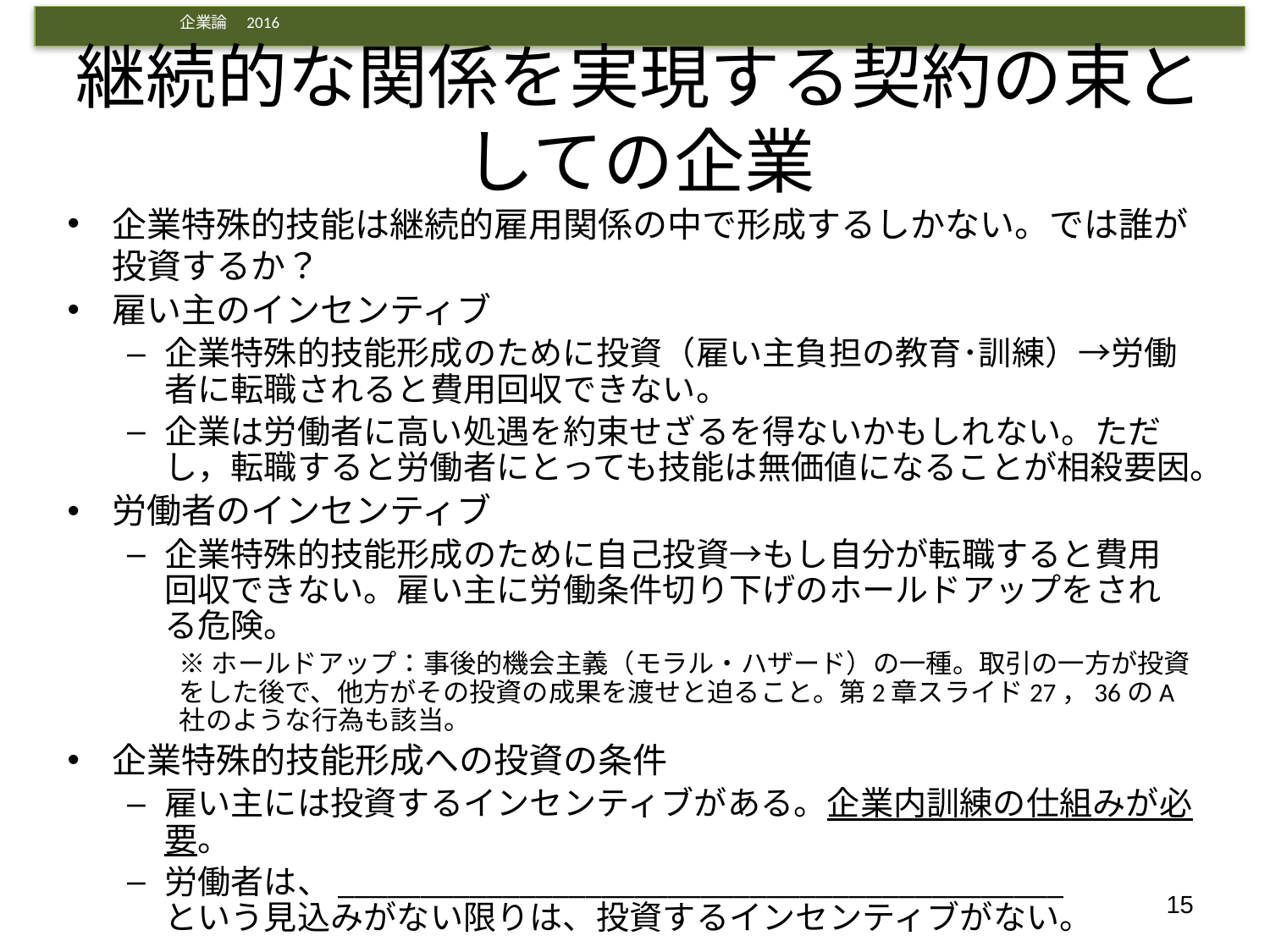

# 継続的な関係を実現する契約の束としての企業
企業特殊的技能は継続的雇用関係の中で形成するしかない。では誰が投資するか？
雇い主のインセンティブ
企業特殊的技能形成のために投資（雇い主負担の教育･訓練）→労働者に転職されると費用回収できない。
企業は労働者に高い処遇を約束せざるを得ないかもしれない。ただし，転職すると労働者にとっても技能は無価値になることが相殺要因。
労働者のインセンティブ
企業特殊的技能形成のために自己投資→もし自分が転職すると費用回収できない。雇い主に労働条件切り下げのホールドアップをされる危険。
※ホールドアップ：事後的機会主義（モラル・ハザード）の一種。取引の一方が投資をした後で、他方がその投資の成果を渡せと迫ること。第2章スライド27，36のA社のような行為も該当。
企業特殊的技能形成への投資の条件
雇い主には投資するインセンティブがある。企業内訓練の仕組みが必要。
労働者は、____________________________________________　　　という見込みがない限りは、投資するインセンティブがない。

15